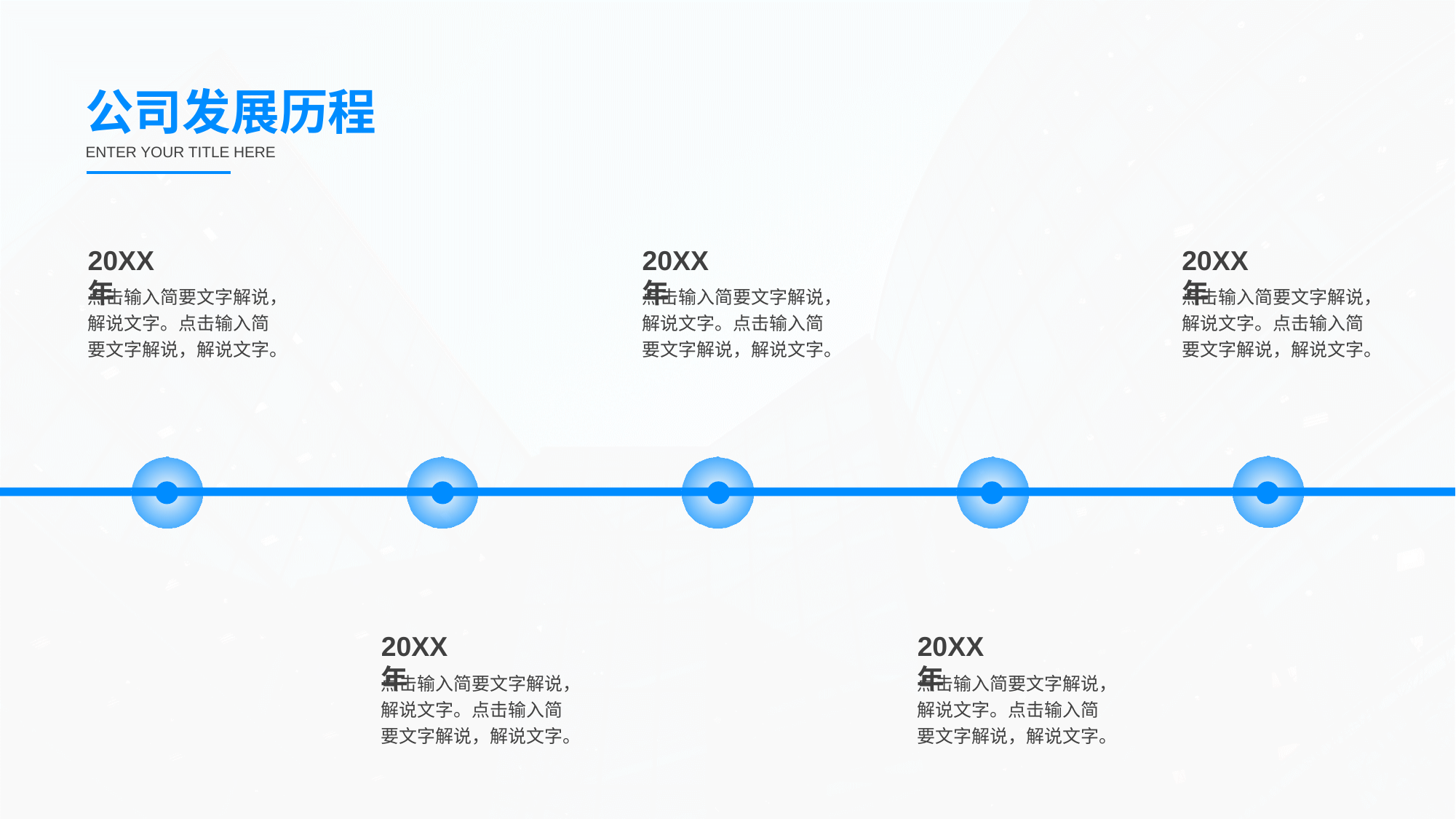

公司发展历程
ENTER YOUR TITLE HERE
20XX年
20XX年
20XX年
点击输入简要文字解说，解说文字。点击输入简要文字解说，解说文字。
点击输入简要文字解说，解说文字。点击输入简要文字解说，解说文字。
点击输入简要文字解说，解说文字。点击输入简要文字解说，解说文字。

20XX年
20XX年
点击输入简要文字解说，解说文字。点击输入简要文字解说，解说文字。
点击输入简要文字解说，解说文字。点击输入简要文字解说，解说文字。